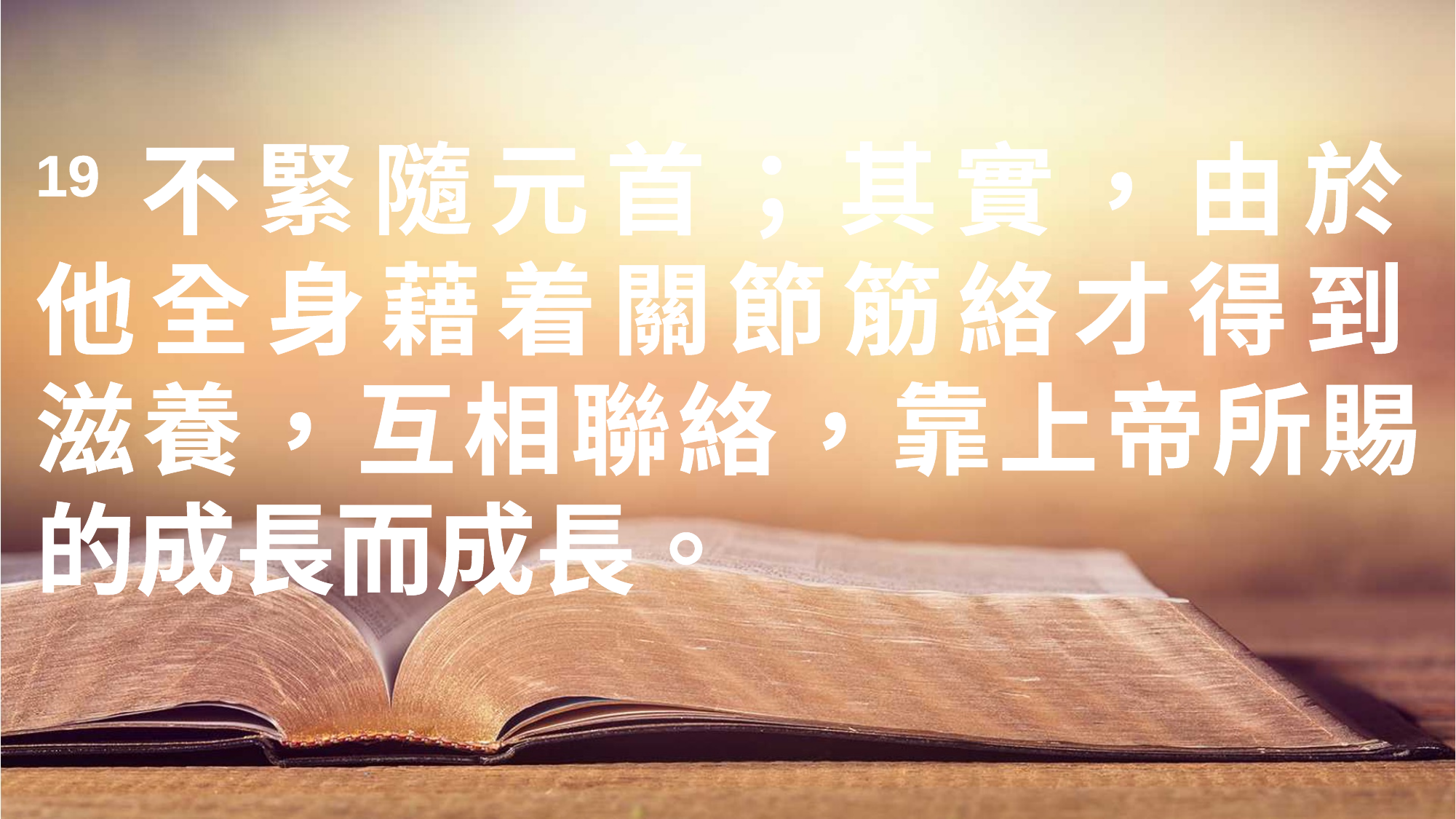

19不緊隨元首；其實，由於
他全身藉着關節筋絡才得到
滋養，互相聯絡，靠上帝所賜的成長而成長。